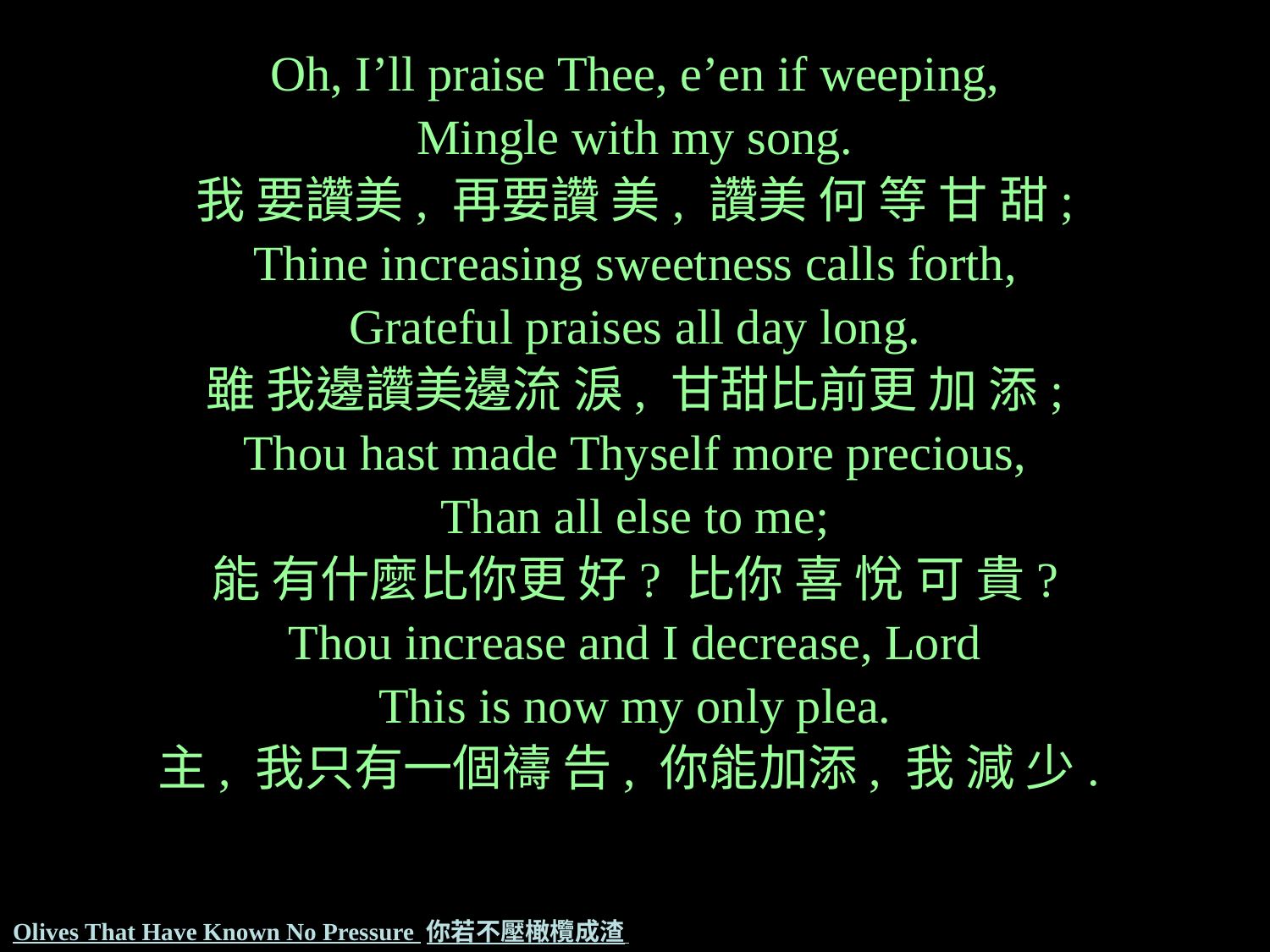

Oh, I’ll praise Thee, e’en if weeping,
Mingle with my song.
我 要讚美, 再要讚 美, 讚美 何 等 甘 甜;
Thine increasing sweetness calls forth,
Grateful praises all day long.
雖 我邊讚美邊流 淚, 甘甜比前更 加 添;
Thou hast made Thyself more precious,
Than all else to me;
能 有什麼比你更 好? 比你 喜 悅 可 貴?
Thou increase and I decrease, Lord
This is now my only plea.
主, 我只有一個禱 告, 你能加添, 我 減 少.

# Olives That Have Known No Pressure 你若不壓橄欖成渣